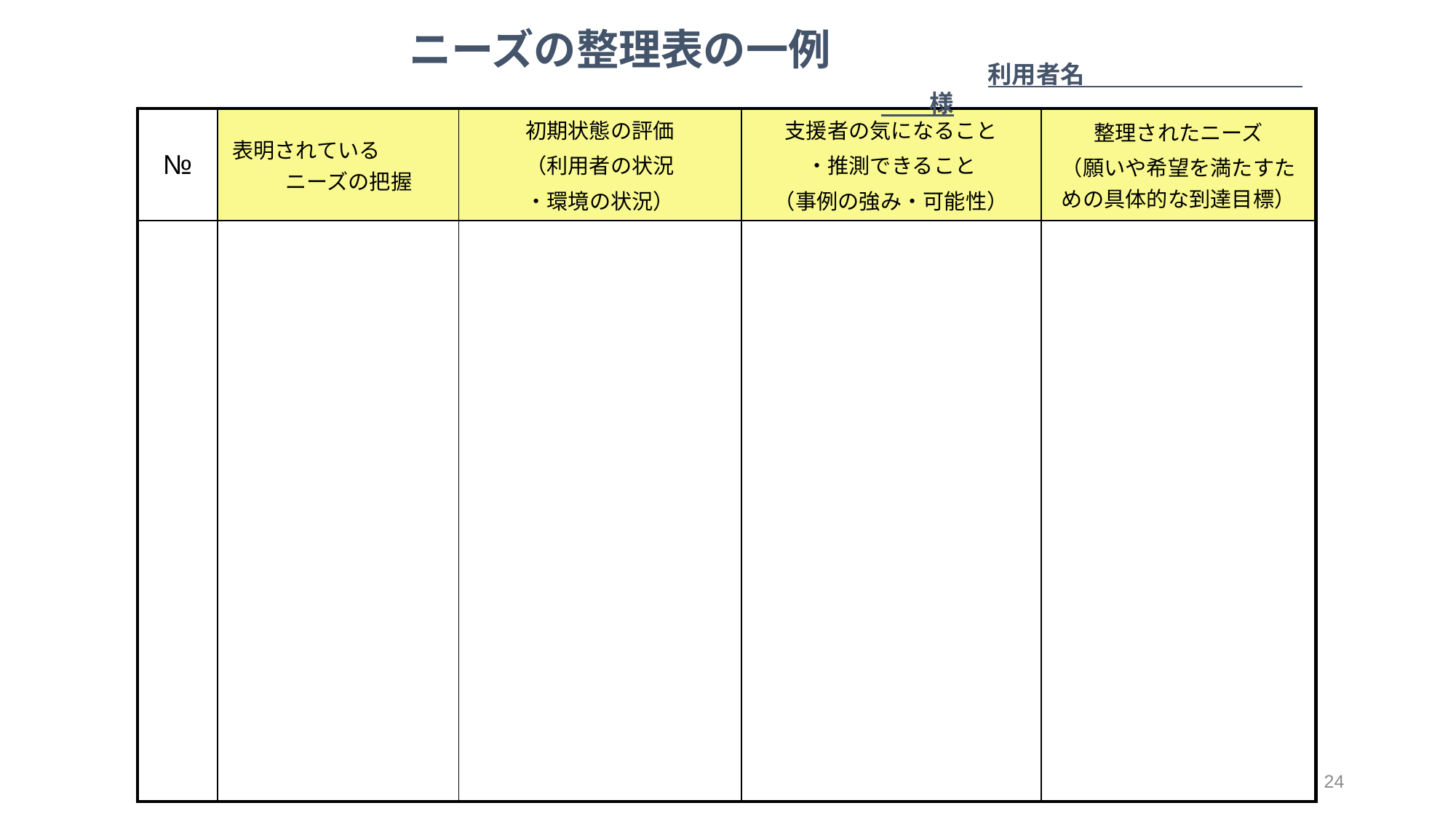

ニーズの整理表の一例
　　　　　　　　　　　　　　　　　　　　　　　　　　　　　　　　　　　　　　　　　　　利用者名　　　　　　　　　　　様
| № | 表明されている　　　　ニーズの把握 | 初期状態の評価 （利用者の状況 ・環境の状況） | 支援者の気になること ・推測できること （事例の強み・可能性） | 整理されたニーズ （願いや希望を満たすための具体的な到達目標） |
| --- | --- | --- | --- | --- |
|  |  |  |  |  |
24